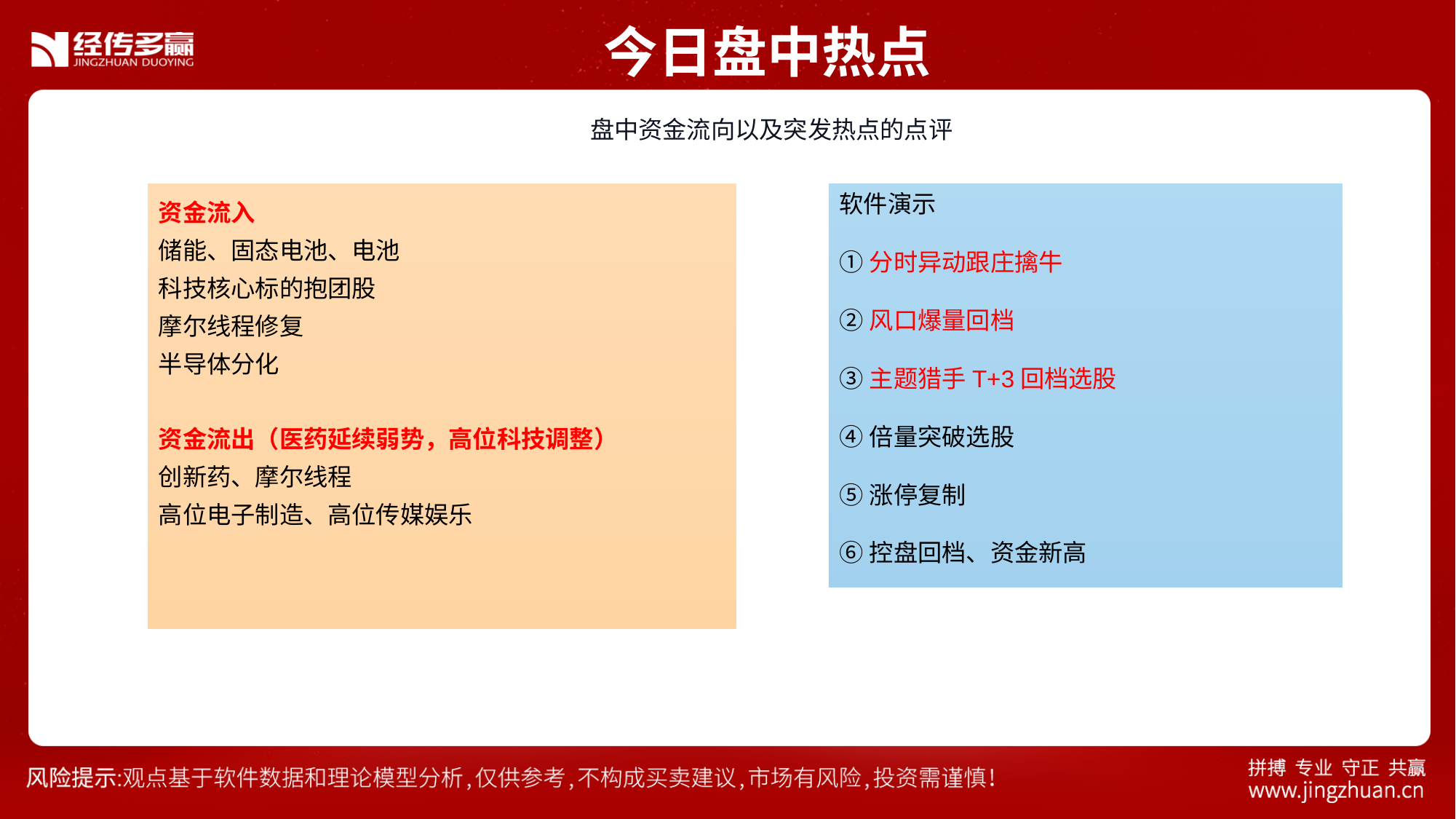

今日盘中热点
          盘中资金流向以及突发热点的点评

资金流入
储能、固态电池、电池
科技核心标的抱团股
摩尔线程修复
半导体分化

资金流出（医药延续弱势，高位科技调整）
创新药、摩尔线程
高位电子制造、高位传媒娱乐
软件演示

①分时异动跟庄擒牛

②风口爆量回档

③主题猎手T+3回档选股

④倍量突破选股

⑤涨停复制

⑥控盘回档、资金新高